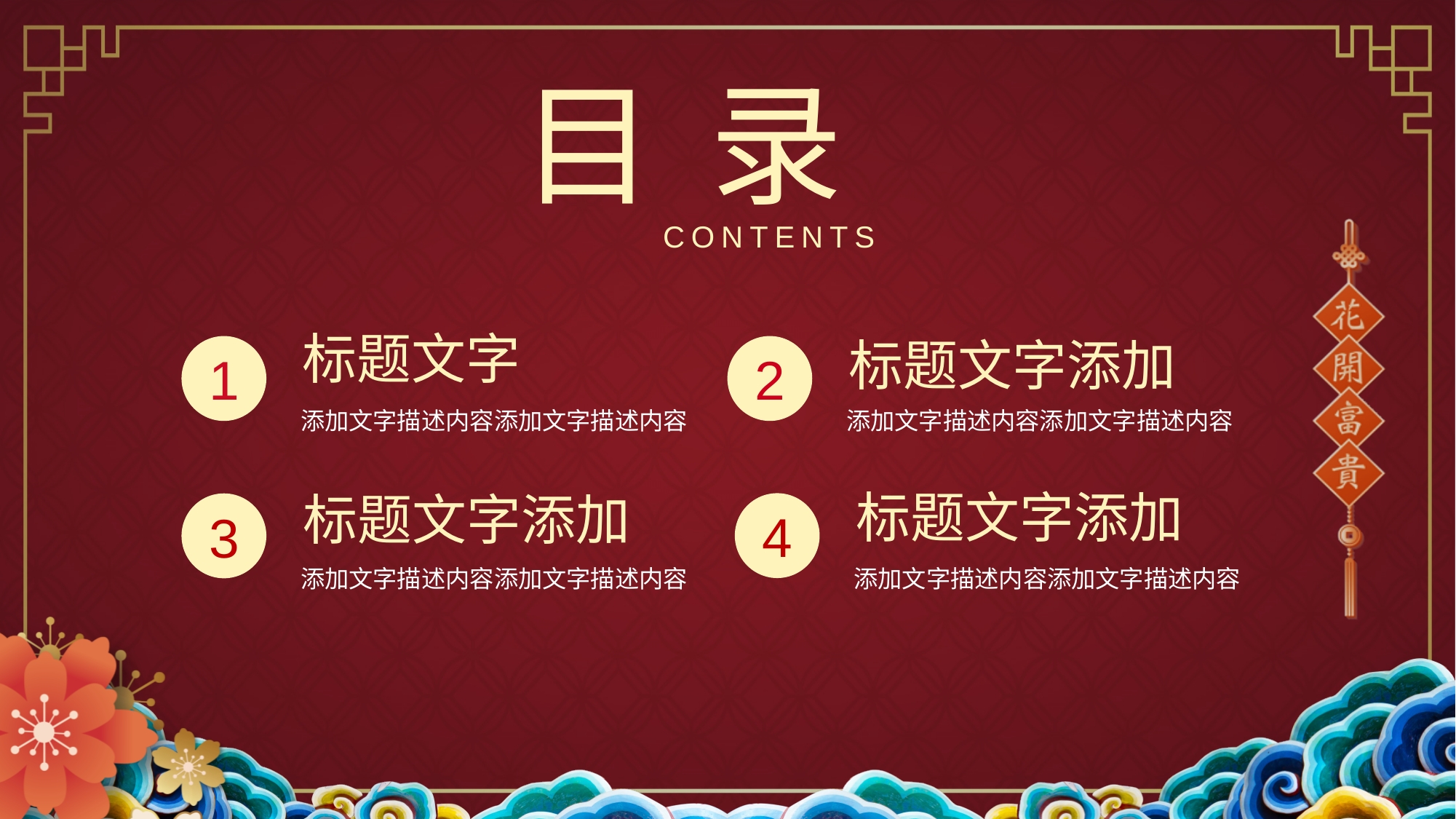

目 录
CONTENTS
标题文字
添加文字描述内容添加文字描述内容
标题文字添加
添加文字描述内容添加文字描述内容
2
1
标题文字添加
添加文字描述内容添加文字描述内容
标题文字添加
添加文字描述内容添加文字描述内容
4
3